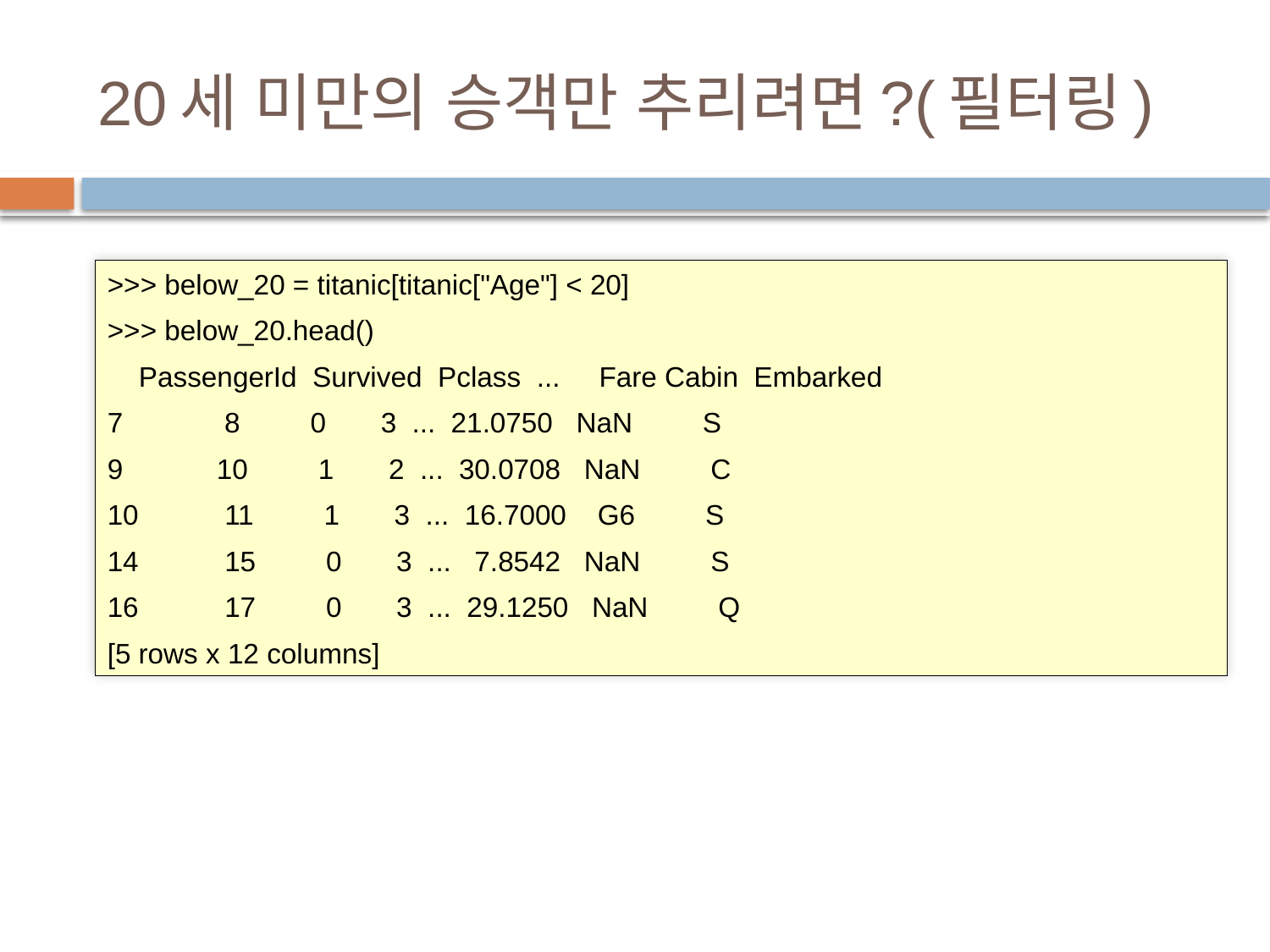

# 20세 미만의 승객만 추리려면?(필터링)
>>> below_20 = titanic[titanic["Age"] < 20]
>>> below_20.head()
    PassengerId  Survived  Pclass  ...     Fare Cabin  Embarked
7             8         0       3  ...  21.0750   NaN         S
9            10         1       2  ...  30.0708   NaN         C
10           11         1       3  ...  16.7000    G6         S
14           15         0       3  ...   7.8542   NaN         S
16           17         0       3  ...  29.1250   NaN         Q
[5 rows x 12 columns]